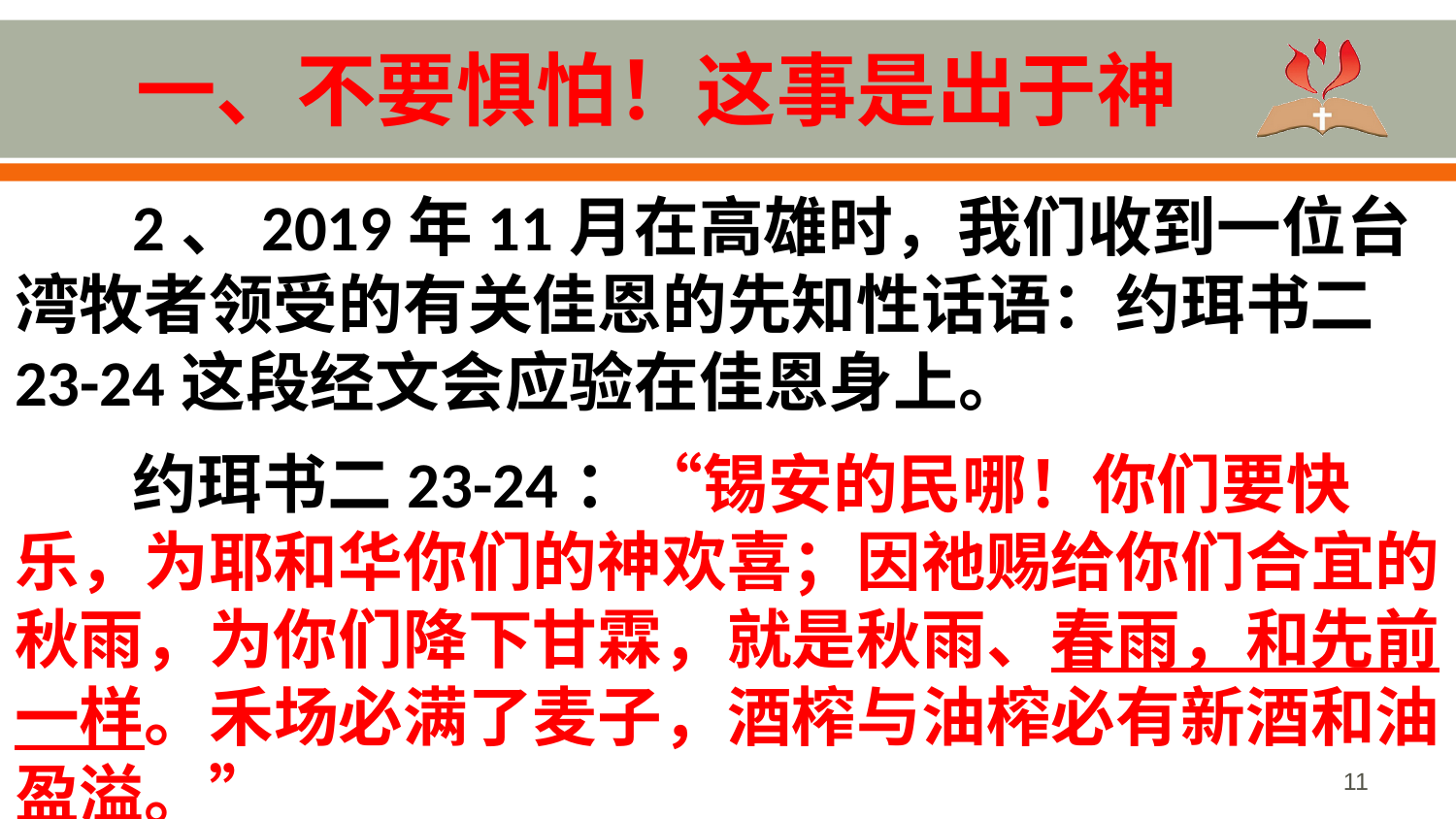

# 一、不要惧怕！这事是出于神
2、2019年11月在高雄时，我们收到一位台湾牧者领受的有关佳恩的先知性话语：约珥书二23-24这段经文会应验在佳恩身上。
约珥书二23-24：“锡安的民哪！你们要快乐，为耶和华你们的神欢喜；因祂赐给你们合宜的秋雨，为你们降下甘霖，就是秋雨、春雨，和先前一样。禾场必满了麦子，酒榨与油榨必有新酒和油盈溢。”

11